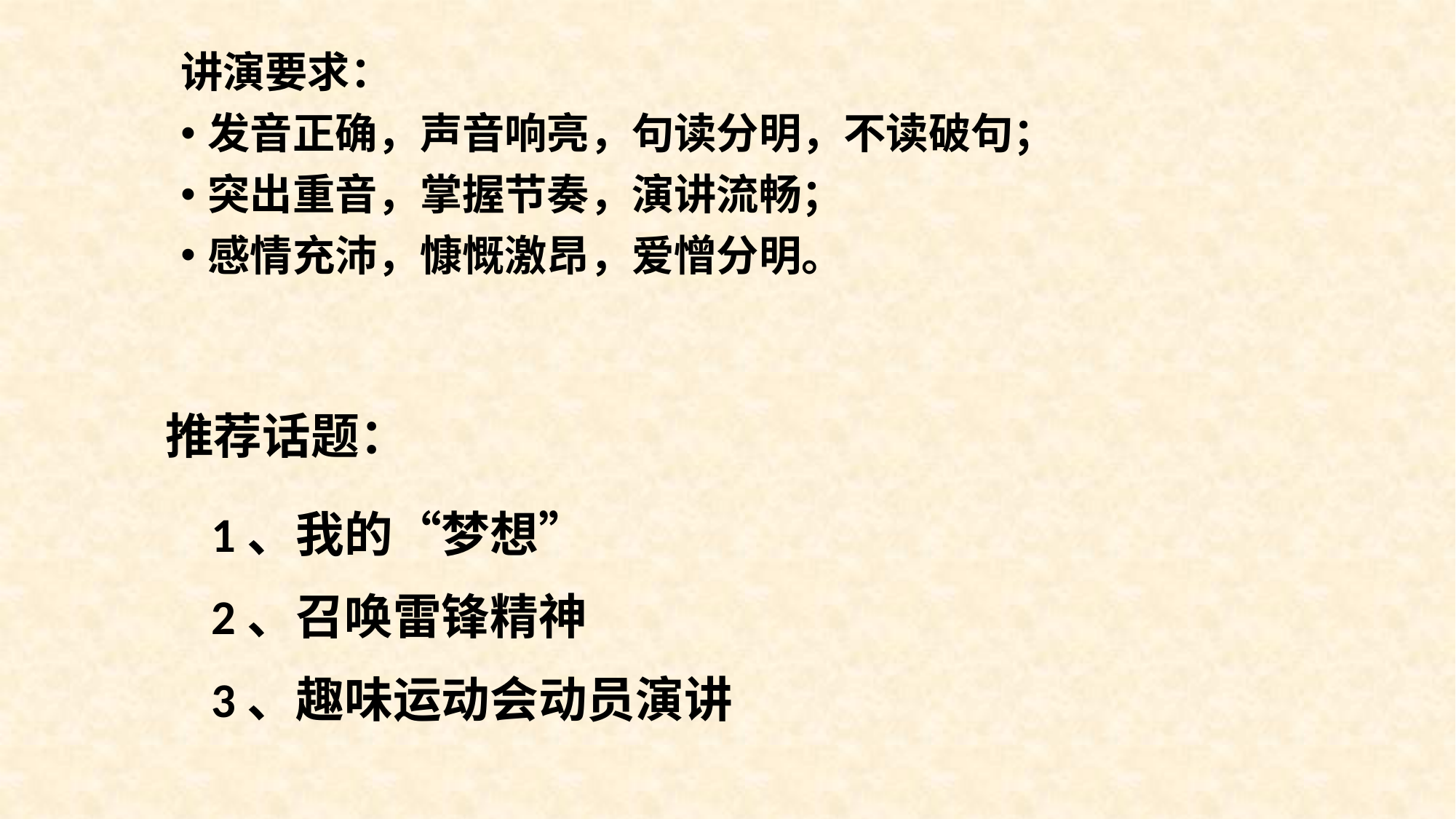

讲演要求：
发音正确，声音响亮，句读分明，不读破句；
突出重音，掌握节奏，演讲流畅；
感情充沛，慷慨激昂，爱憎分明。
推荐话题：
1、我的“梦想”
2、召唤雷锋精神
3、趣味运动会动员演讲